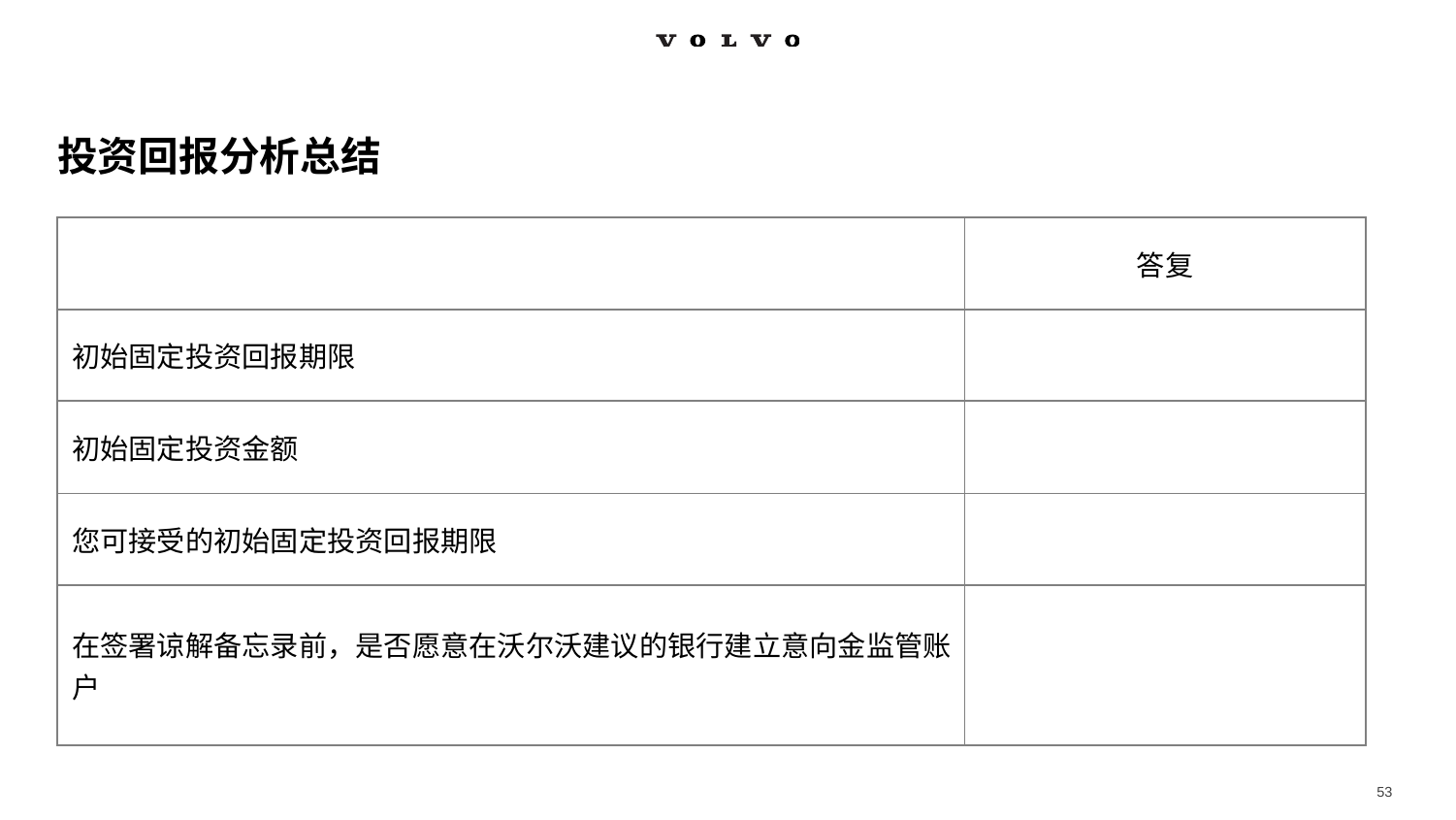

# 投资回报分析总结
|  | 答复 |
| --- | --- |
| 初始固定投资回报期限 |  |
| 初始固定投资金额 |  |
| 您可接受的初始固定投资回报期限 |  |
| 在签署谅解备忘录前，是否愿意在沃尔沃建议的银行建立意向金监管账户 |  |
53